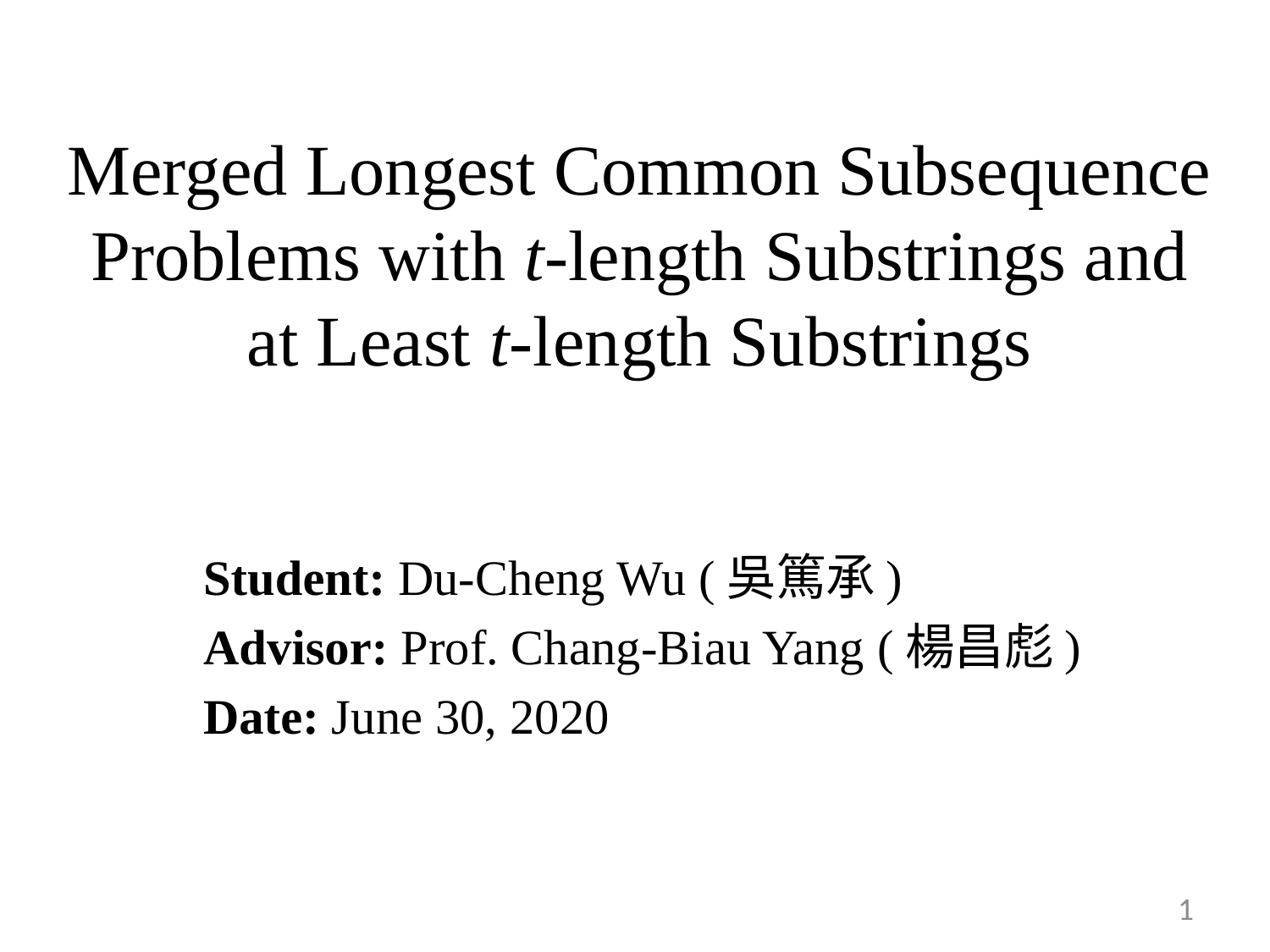

# Merged Longest Common Subsequence Problems with t-length Substrings and at Least t-length Substrings
Student: Du-Cheng Wu (吳篤承)
Advisor: Prof. Chang-Biau Yang (楊昌彪)
Date: June 30, 2020

1